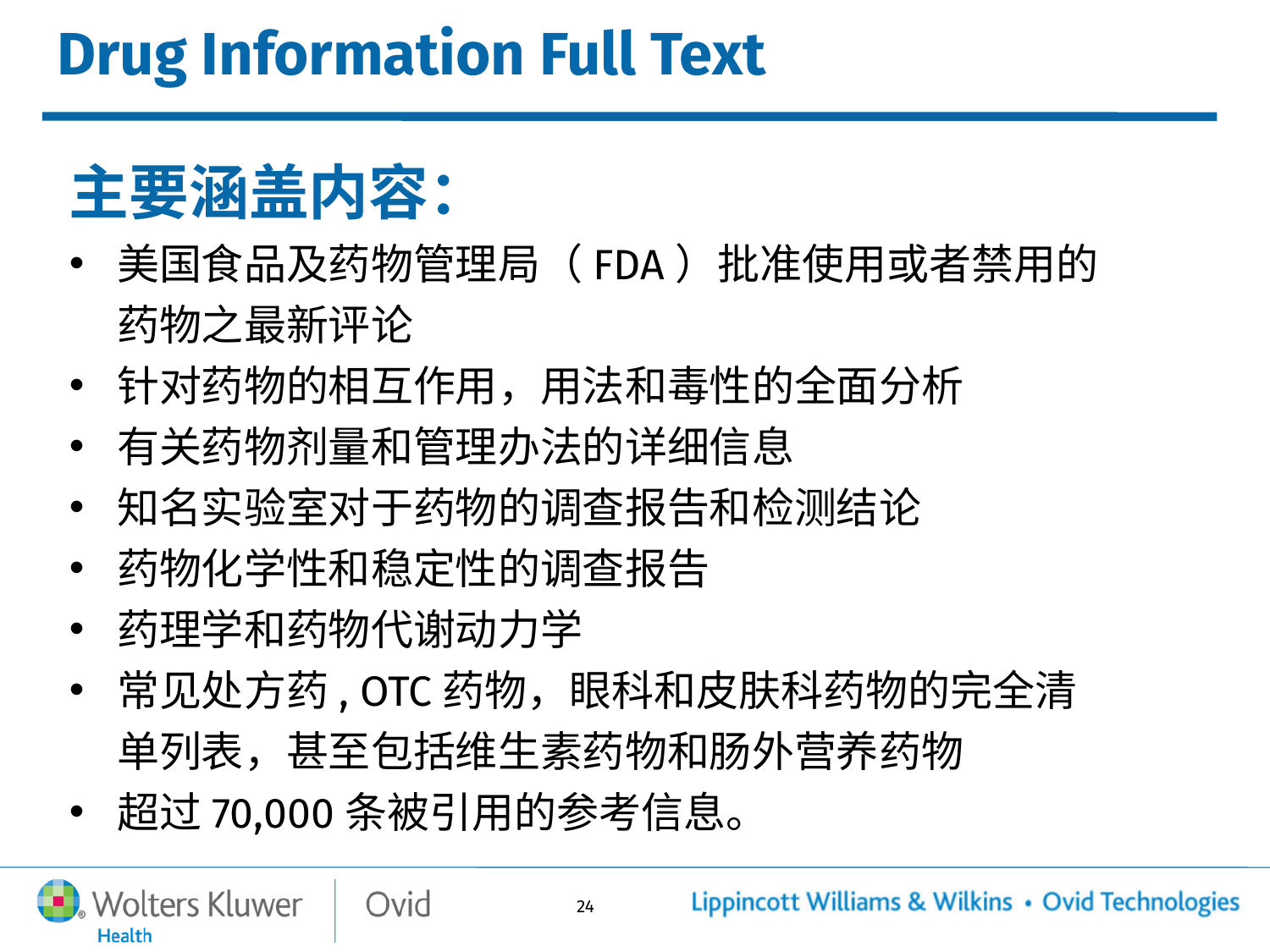

# Drug Information Full Text
主要涵盖内容：
美国食品及药物管理局（FDA）批准使用或者禁用的药物之最新评论
针对药物的相互作用，用法和毒性的全面分析
有关药物剂量和管理办法的详细信息
知名实验室对于药物的调查报告和检测结论
药物化学性和稳定性的调查报告
药理学和药物代谢动力学
常见处方药, OTC药物，眼科和皮肤科药物的完全清单列表，甚至包括维生素药物和肠外营养药物
超过70,000条被引用的参考信息。